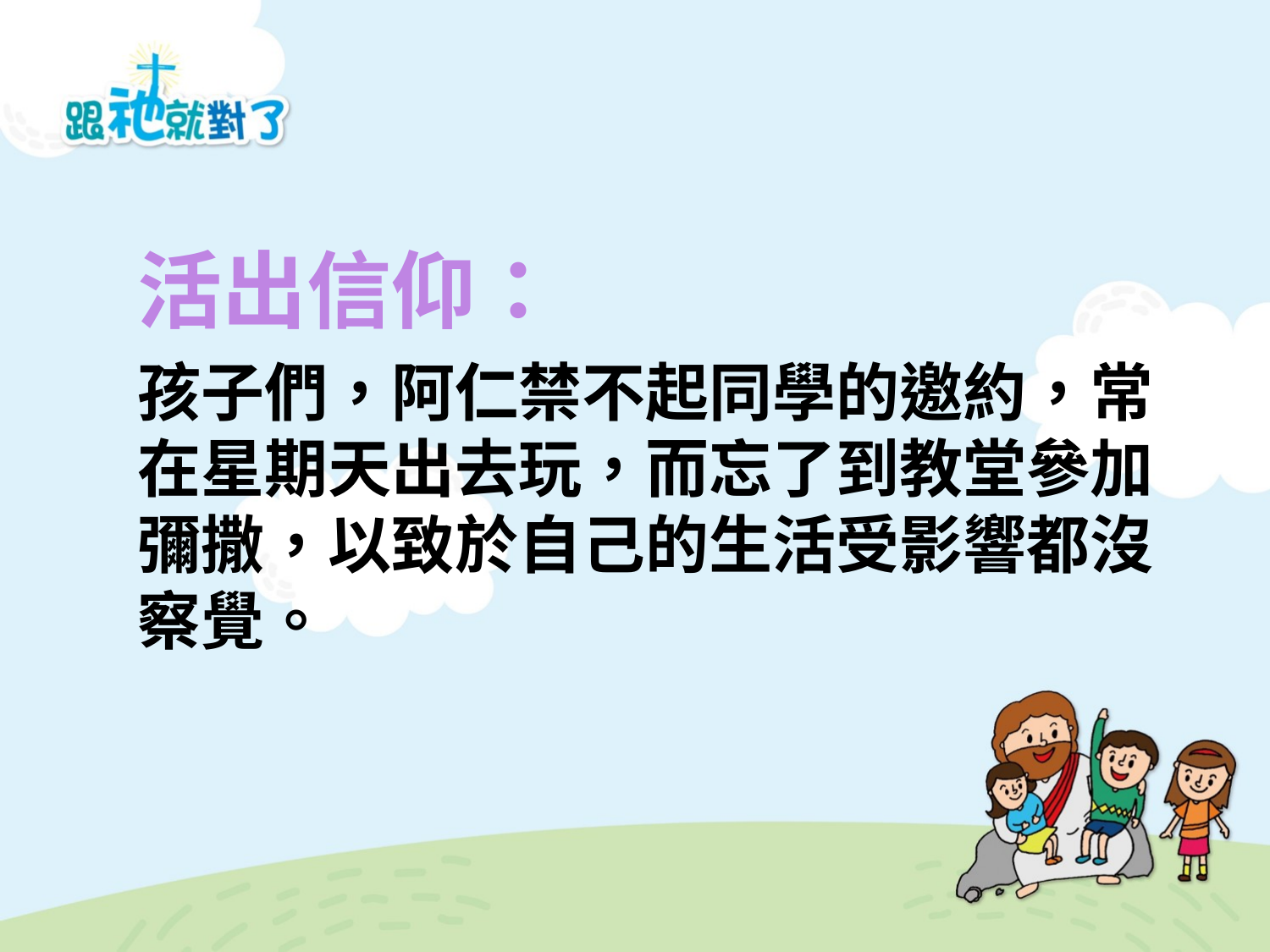

活出信仰：
孩子們，阿仁禁不起同學的邀約，常在星期天出去玩，而忘了到教堂參加彌撒，以致於自己的生活受影響都沒察覺。